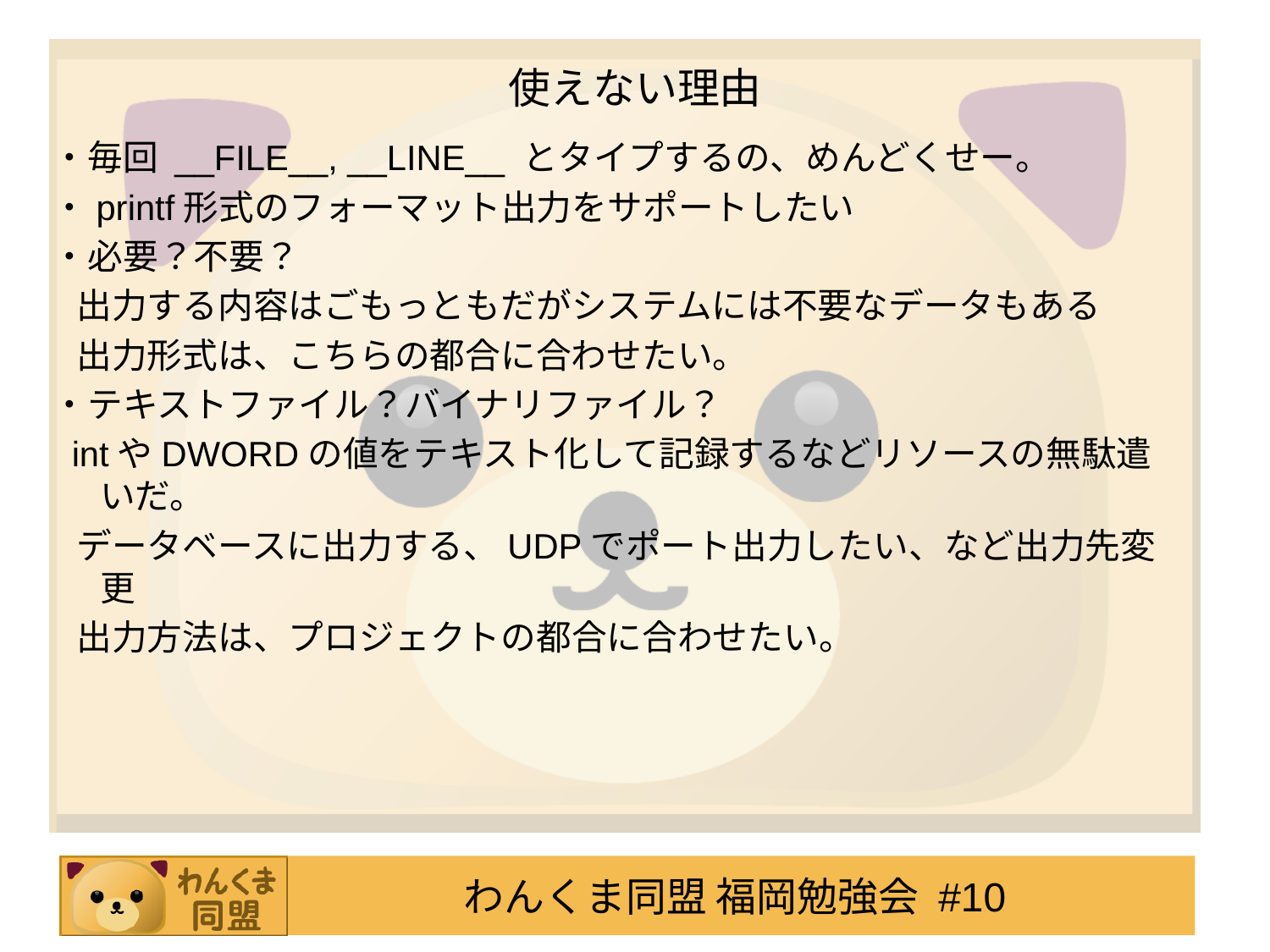

# 使えない理由
・毎回 __FILE__, __LINE__ とタイプするの、めんどくせー。
・printf形式のフォーマット出力をサポートしたい
・必要？不要？
  出力する内容はごもっともだがシステムには不要なデータもある
  出力形式は、こちらの都合に合わせたい。
・テキストファイル？バイナリファイル？
  intやDWORDの値をテキスト化して記録するなどリソースの無駄遣いだ。
  データベースに出力する、UDPでポート出力したい、など出力先変更
  出力方法は、プロジェクトの都合に合わせたい。